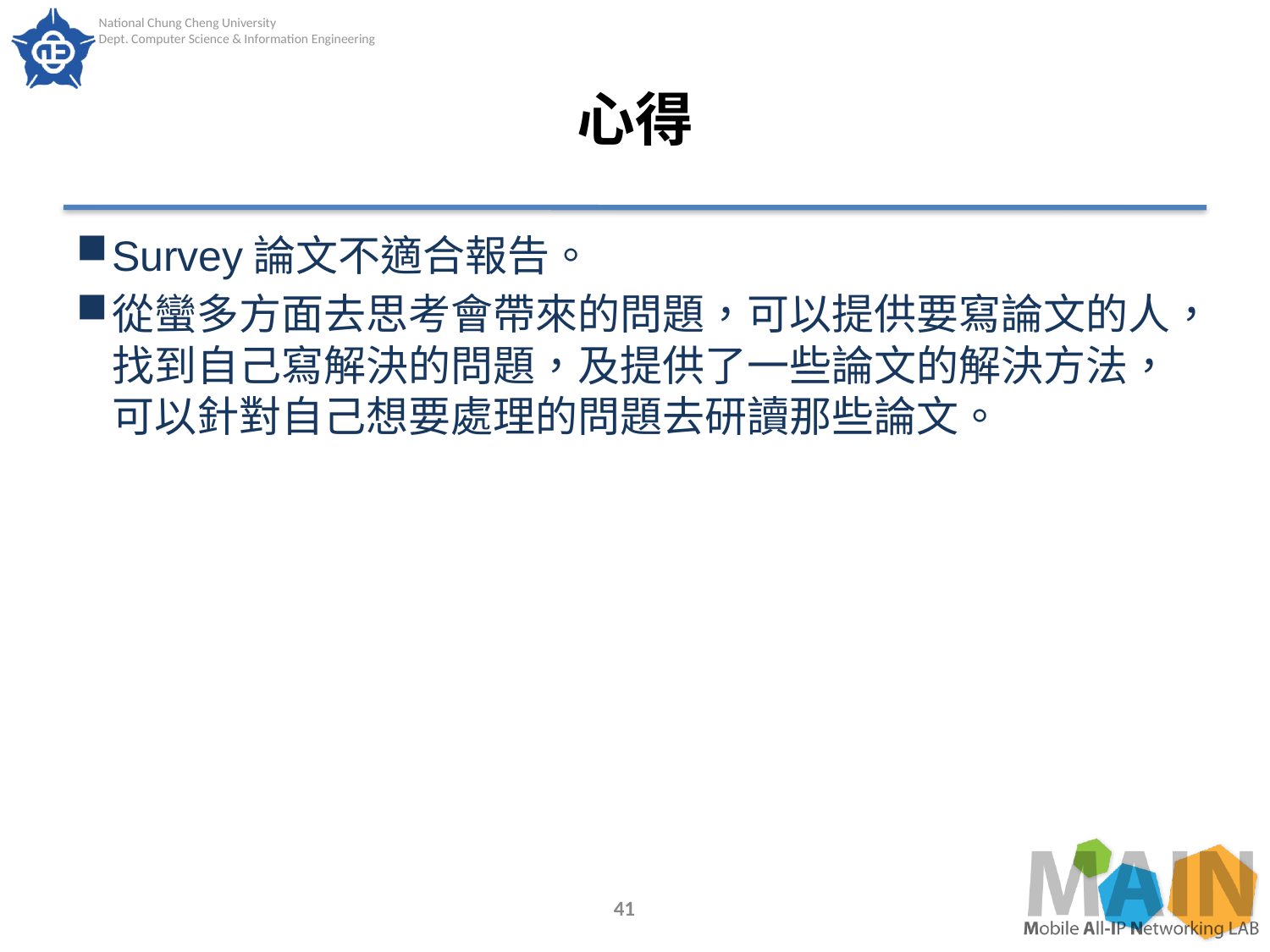

# 心得
Survey論文不適合報告。
從蠻多方面去思考會帶來的問題，可以提供要寫論文的人，找到自己寫解決的問題，及提供了一些論文的解決方法，可以針對自己想要處理的問題去研讀那些論文。
41